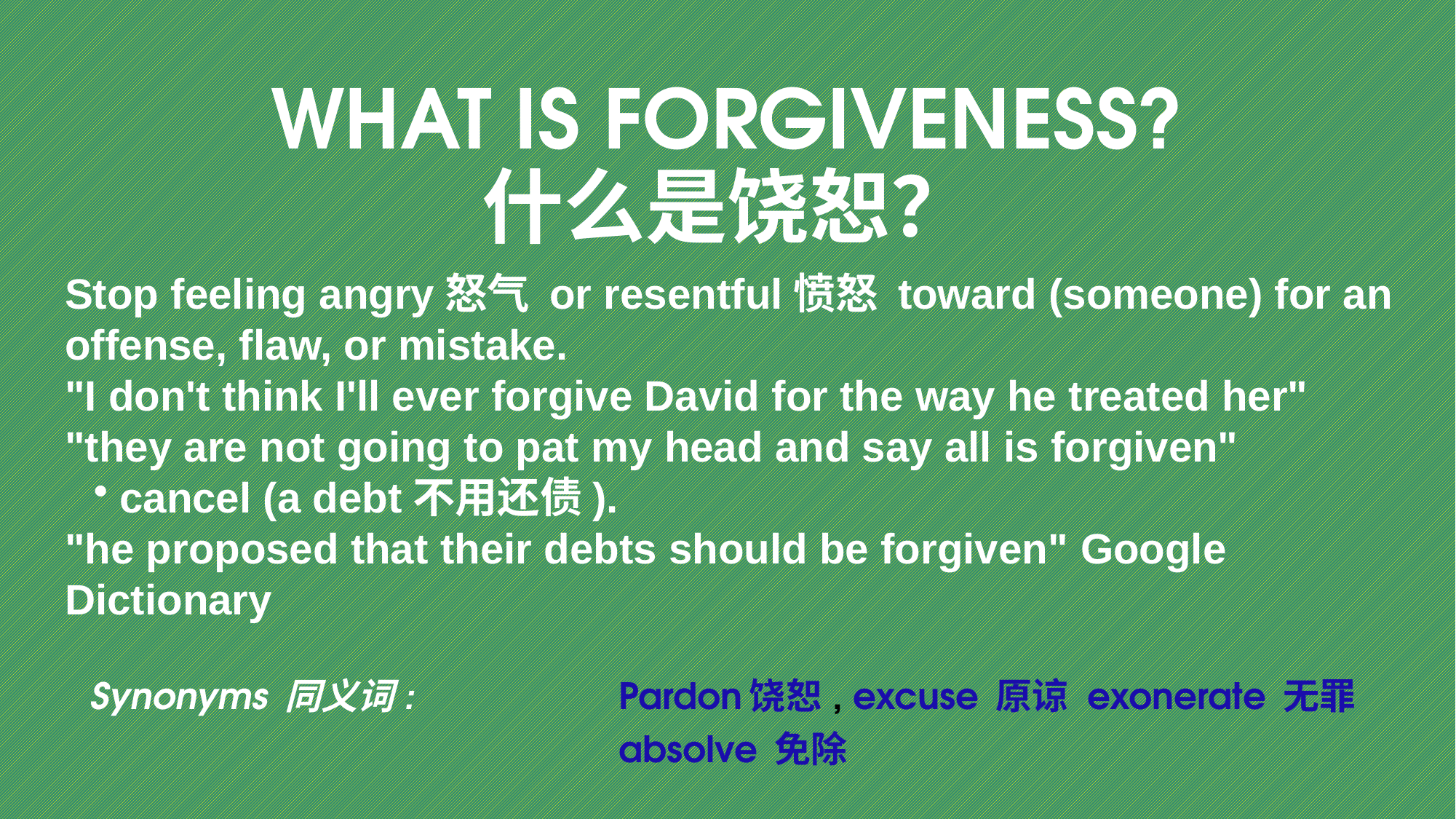

# WHAT IS FORGIVENESS? 什么是饶恕？
Stop feeling angry怒气 or resentful愤怒 toward (someone) for an offense, flaw, or mistake.
"I don't think I'll ever forgive David for the way he treated her"
"they are not going to pat my head and say all is forgiven"
cancel (a debt不用还债).
"he proposed that their debts should be forgiven" Google Dictionary

|  |  |
| --- | --- |
| Synonyms 同义词: | Pardon饶恕, excuse 原谅 exonerate 无罪 absolve 免除 |
| --- | --- |